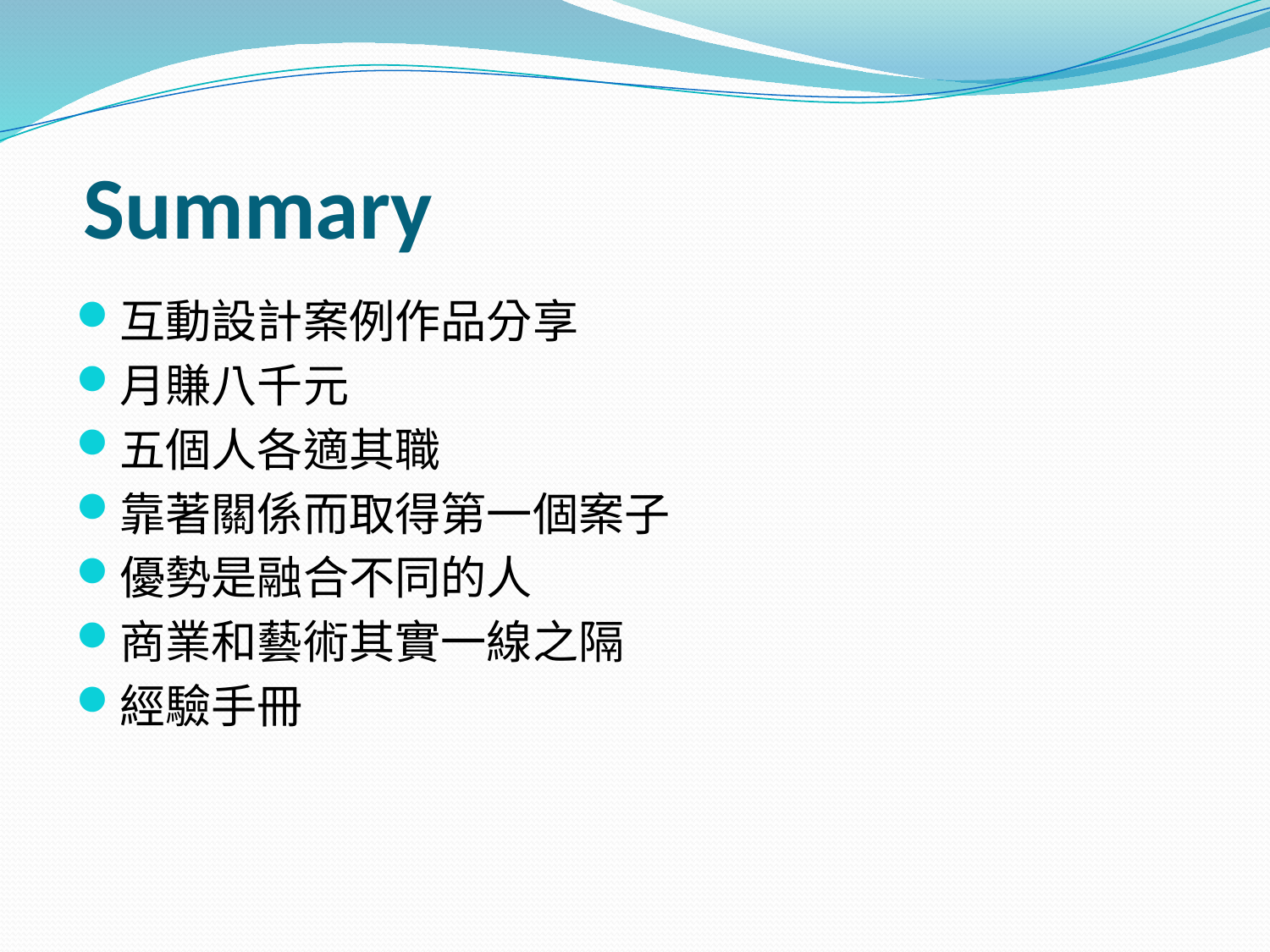

# Summary

互動設計案例作品分享
月賺八千元
五個人各適其職
靠著關係而取得第一個案子
優勢是融合不同的人
商業和藝術其實一線之隔
經驗手冊